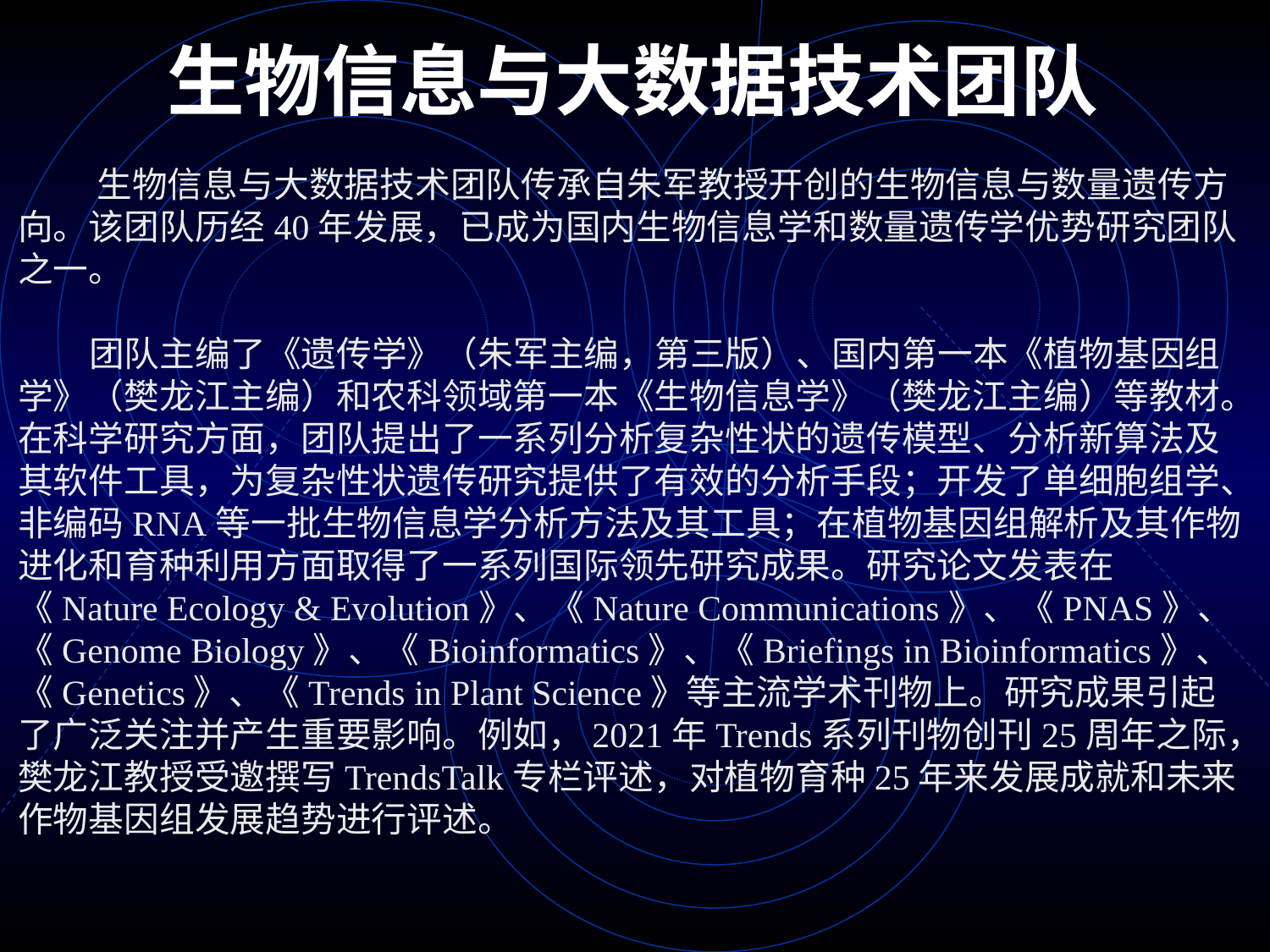

生物信息与大数据技术团队
         生物信息与大数据技术团队传承自朱军教授开创的生物信息与数量遗传方向。该团队历经40年发展，已成为国内生物信息学和数量遗传学优势研究团队之一。

        团队主编了《遗传学》（朱军主编，第三版）、国内第一本《植物基因组学》（樊龙江主编）和农科领域第一本《生物信息学》（樊龙江主编）等教材。在科学研究方面，团队提出了一系列分析复杂性状的遗传模型、分析新算法及其软件工具，为复杂性状遗传研究提供了有效的分析手段；开发了单细胞组学、非编码RNA等一批生物信息学分析方法及其工具；在植物基因组解析及其作物进化和育种利用方面取得了一系列国际领先研究成果。研究论文发表在《Nature Ecology & Evolution》、《Nature Communications》、《PNAS》、《Genome Biology》、《Bioinformatics》、《Briefings in Bioinformatics》、《Genetics》、《Trends in Plant Science》等主流学术刊物上。研究成果引起了广泛关注并产生重要影响。例如，2021年Trends系列刊物创刊25周年之际，樊龙江教授受邀撰写TrendsTalk专栏评述，对植物育种25年来发展成就和未来作物基因组发展趋势进行评述。